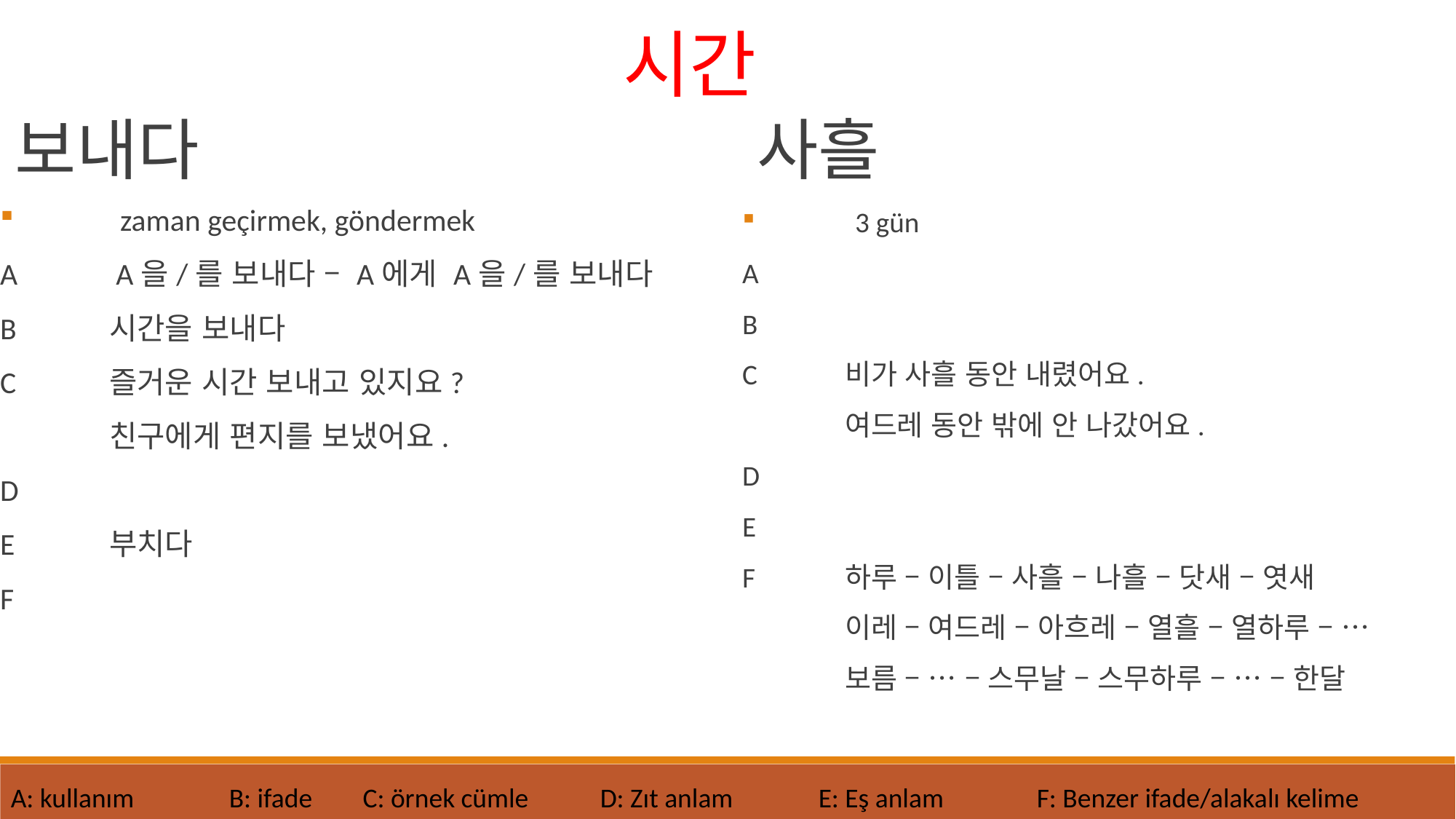

시간
보내다
사흘
	zaman geçirmek, göndermek
A	 A을/를 보내다 – A에게 A을/를 보내다
B	시간을 보내다
C	즐거운 시간 보내고 있지요?
	친구에게 편지를 보냈어요.
D
E	부치다
F

	3 gün
A
B
C	비가 사흘 동안 내렸어요.
	여드레 동안 밖에 안 나갔어요.
D
E
F	하루 – 이틀 – 사흘 – 나흘 – 닷새 – 엿새
	이레 – 여드레 – 아흐레 – 열흘 – 열하루 – …
	보름 – … – 스무날 – 스무하루 – … – 한달

A: kullanım 	B: ifade	    C: örnek cümle
D: Zıt anlam	E: Eş anlam	F: Benzer ifade/alakalı kelime